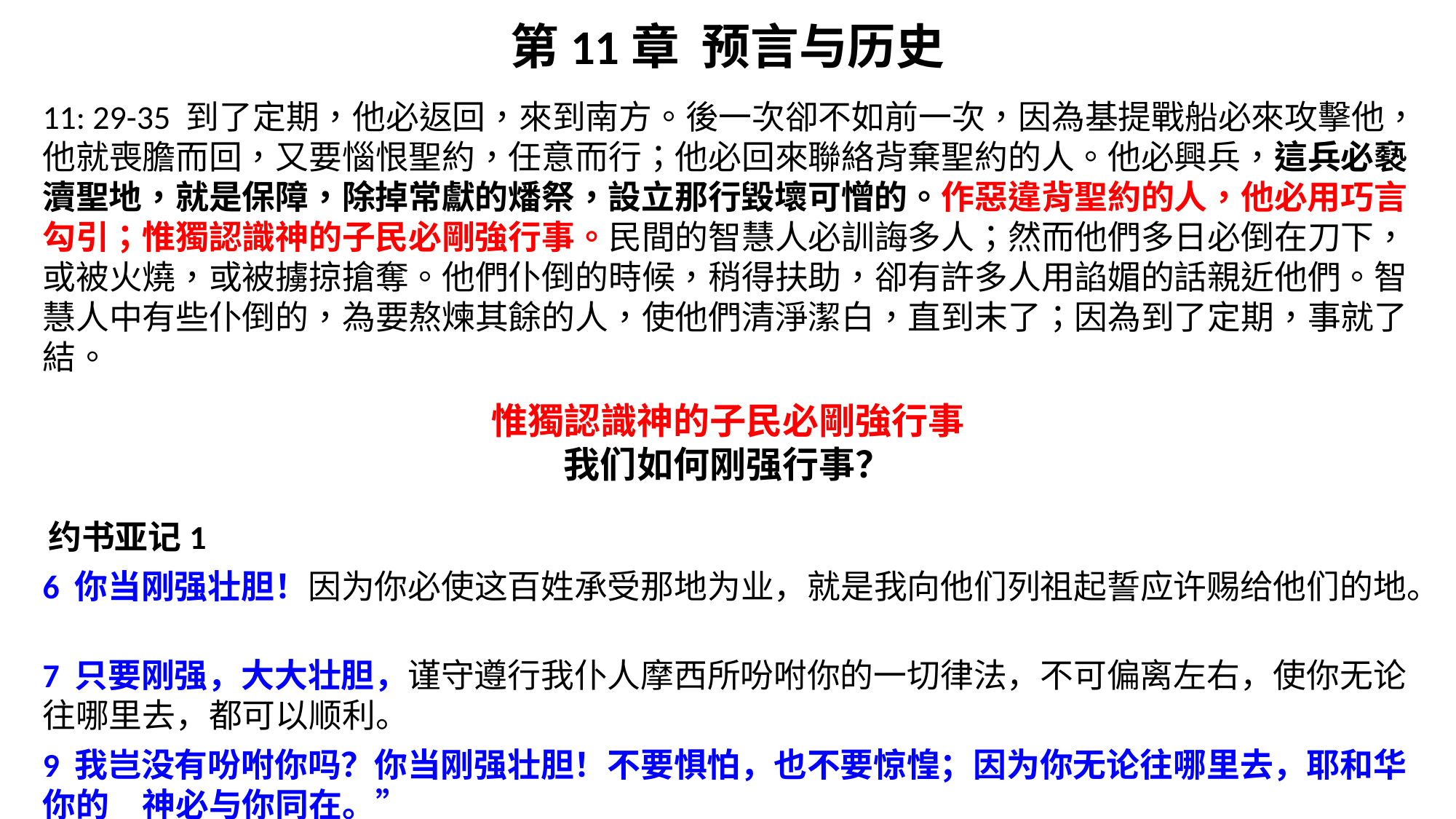

第11章  预言与历史

11: 29-35 到了定期，他必返回，來到南方。後一次卻不如前一次，因為基提戰船必來攻擊他，他就喪膽而回，又要惱恨聖約，任意而行；他必回來聯絡背棄聖約的人。他必興兵，這兵必褻瀆聖地，就是保障，除掉常獻的燔祭，設立那行毀壞可憎的。作惡違背聖約的人，他必用巧言勾引；惟獨認識神的子民必剛強行事。民間的智慧人必訓誨多人；然而他們多日必倒在刀下，或被火燒，或被擄掠搶奪。他們仆倒的時候，稍得扶助，卻有許多人用諂媚的話親近他們。智慧人中有些仆倒的，為要熬煉其餘的人，使他們清淨潔白，直到末了；因為到了定期，事就了結。

惟獨認識神的子民必剛強行事
我们如何刚强行事？

‪约书亚记‬1
6 你当刚强壮胆！因为你必使这百姓承受那地为业，就是我向他们列祖起誓应许赐给他们的地。
7 只要刚强，大大壮胆，谨守遵行我仆人摩西所吩咐你的一切律法，不可偏离左右，使你无论往哪里去，都可以顺利。
9 我岂没有吩咐你吗？你当刚强壮胆！不要惧怕，也不要惊惶；因为你无论往哪里去，耶和华你的　神必与你同在。”